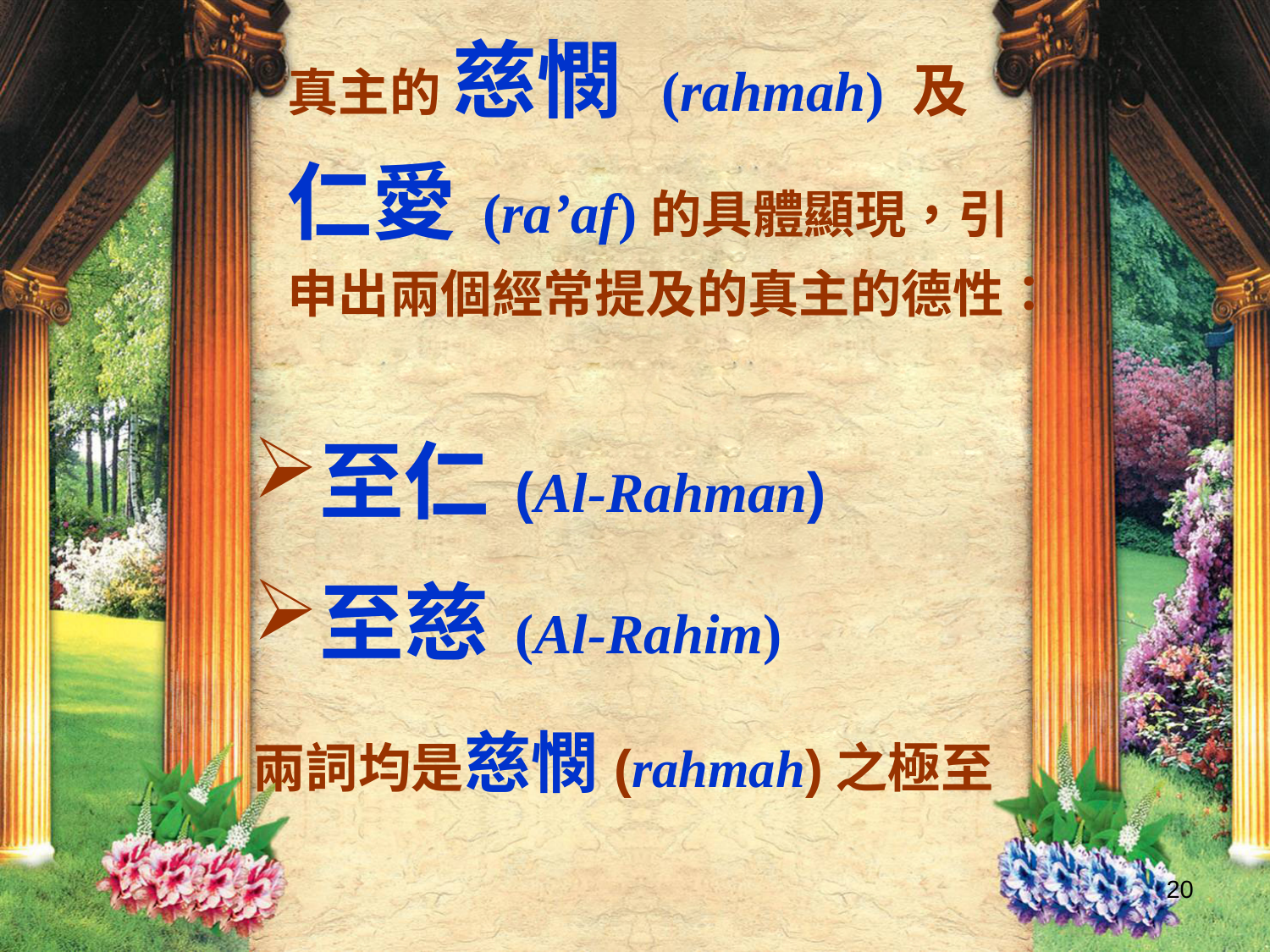

真主的 慈憫 (rahmah) 及 仁愛 (ra’af)的具體顯現，引申出兩個經常提及的真主的德性：
至仁 (Al-Rahman)
至慈 (Al-Rahim)
兩詞均是慈憫(rahmah)之極至

20